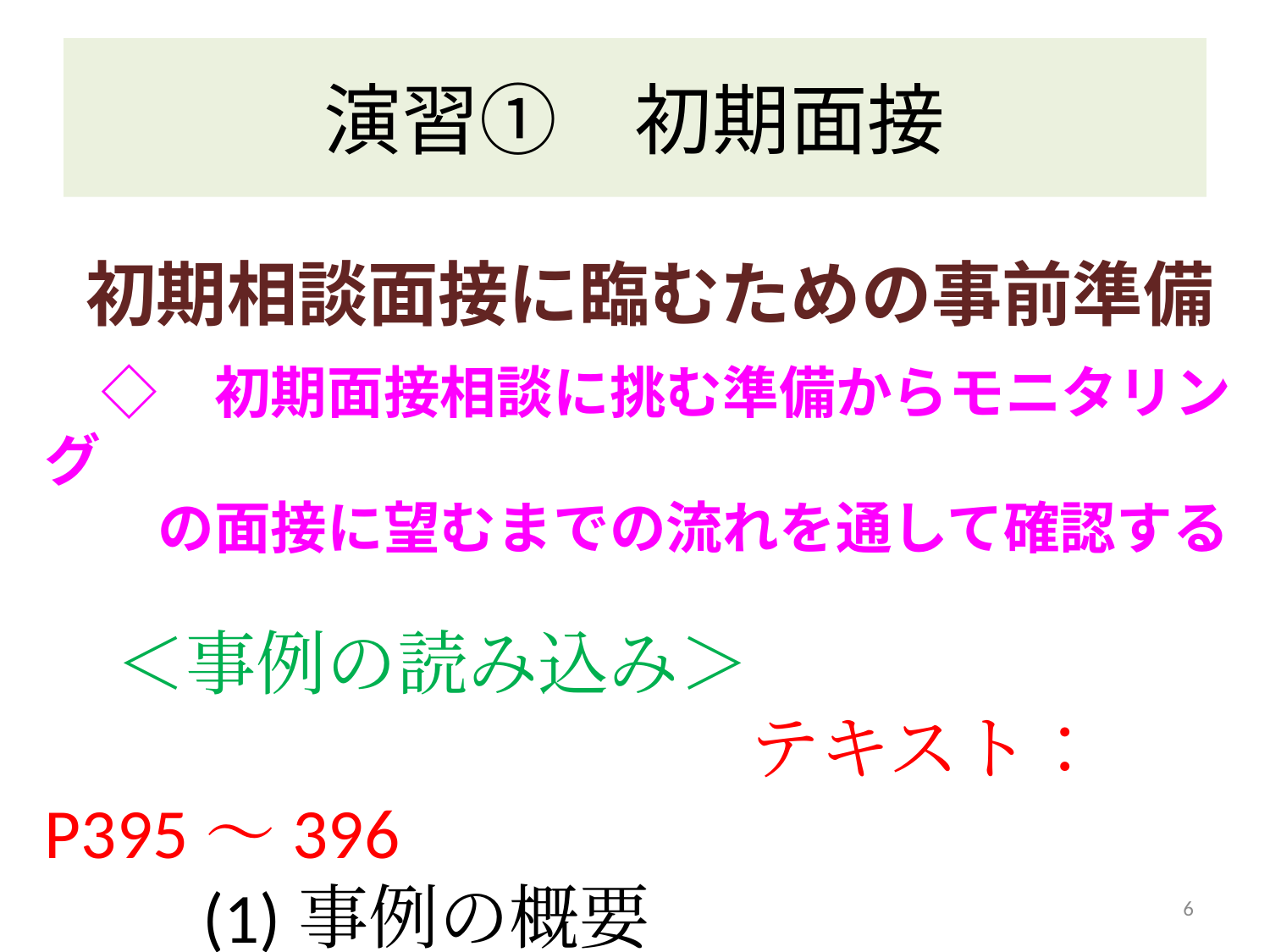

# 演習①　初期面接
初期相談面接に臨むための事前準備

　◇　初期面接相談に挑む準備からモニタリング
　　の面接に望むまでの流れを通して確認する

　＜事例の読み込み＞
　　　　　　　　　　テキスト：P395～396
　　(1)事例の概要
　　(2)介護支援専門員の事前準備
6